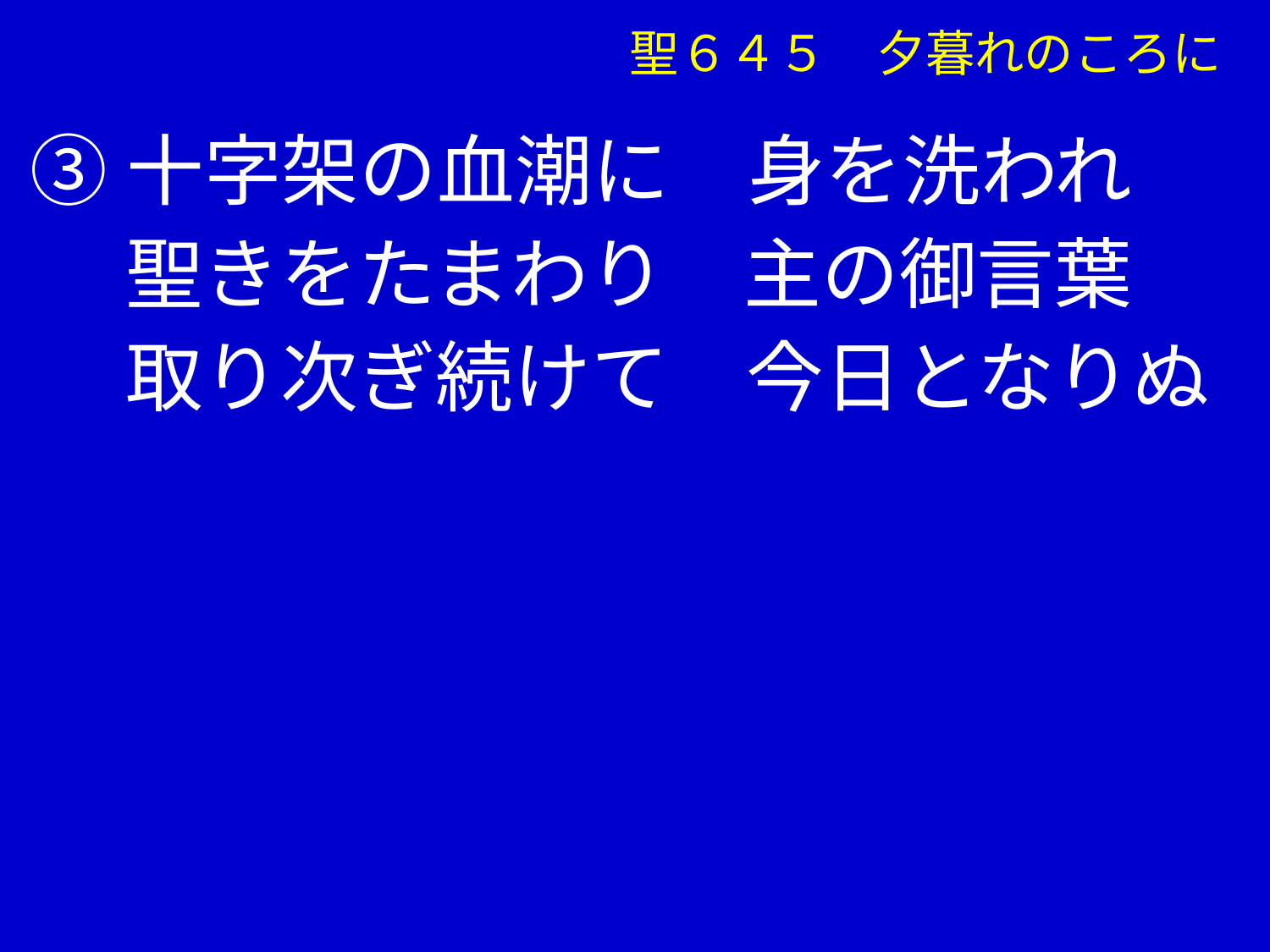

③十字架の血潮に　身を洗われ
　 聖きをたまわり　主の御言葉
　 取り次ぎ続けて　今日となりぬ
　　　聖６４５　夕暮れのころに